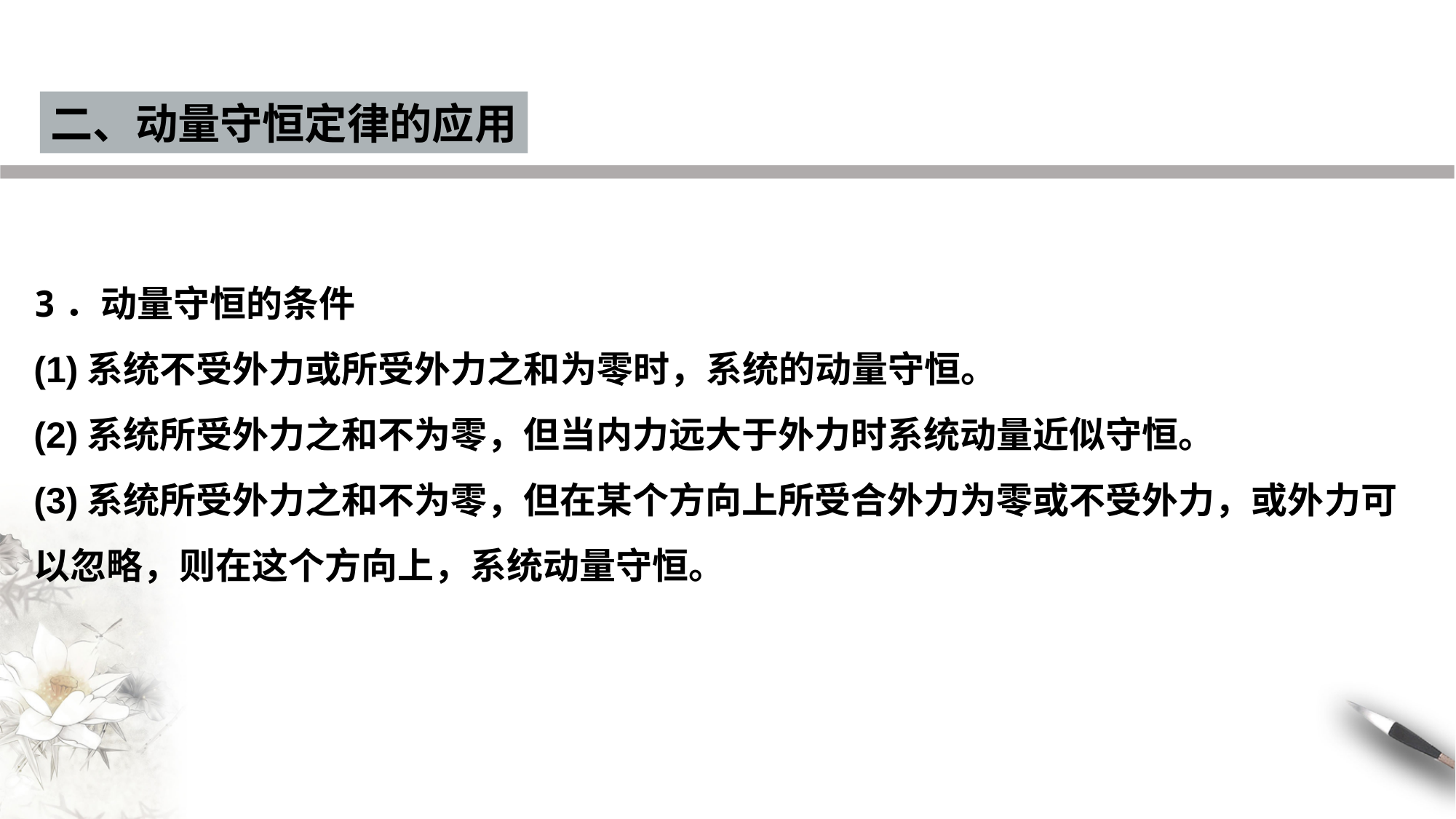

二、动量守恒定律的应用

3．动量守恒的条件
(1)系统不受外力或所受外力之和为零时，系统的动量守恒。
(2)系统所受外力之和不为零，但当内力远大于外力时系统动量近似守恒。
(3)系统所受外力之和不为零，但在某个方向上所受合外力为零或不受外力，或外力可以忽略，则在这个方向上，系统动量守恒。